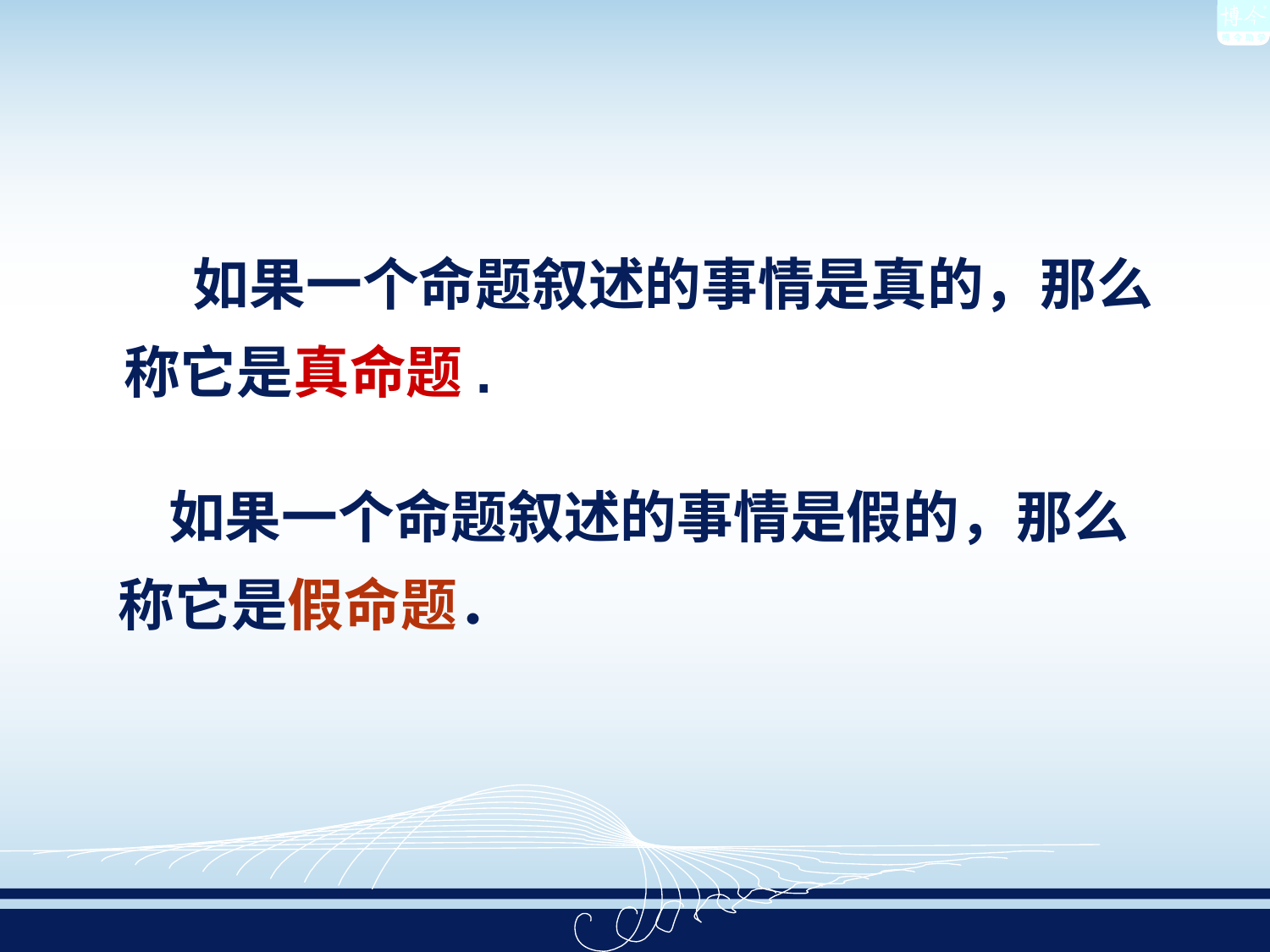

如果一个命题叙述的事情是真的，那么称它是真命题.
    如果一个命题叙述的事情是假的，那么称它是假命题．